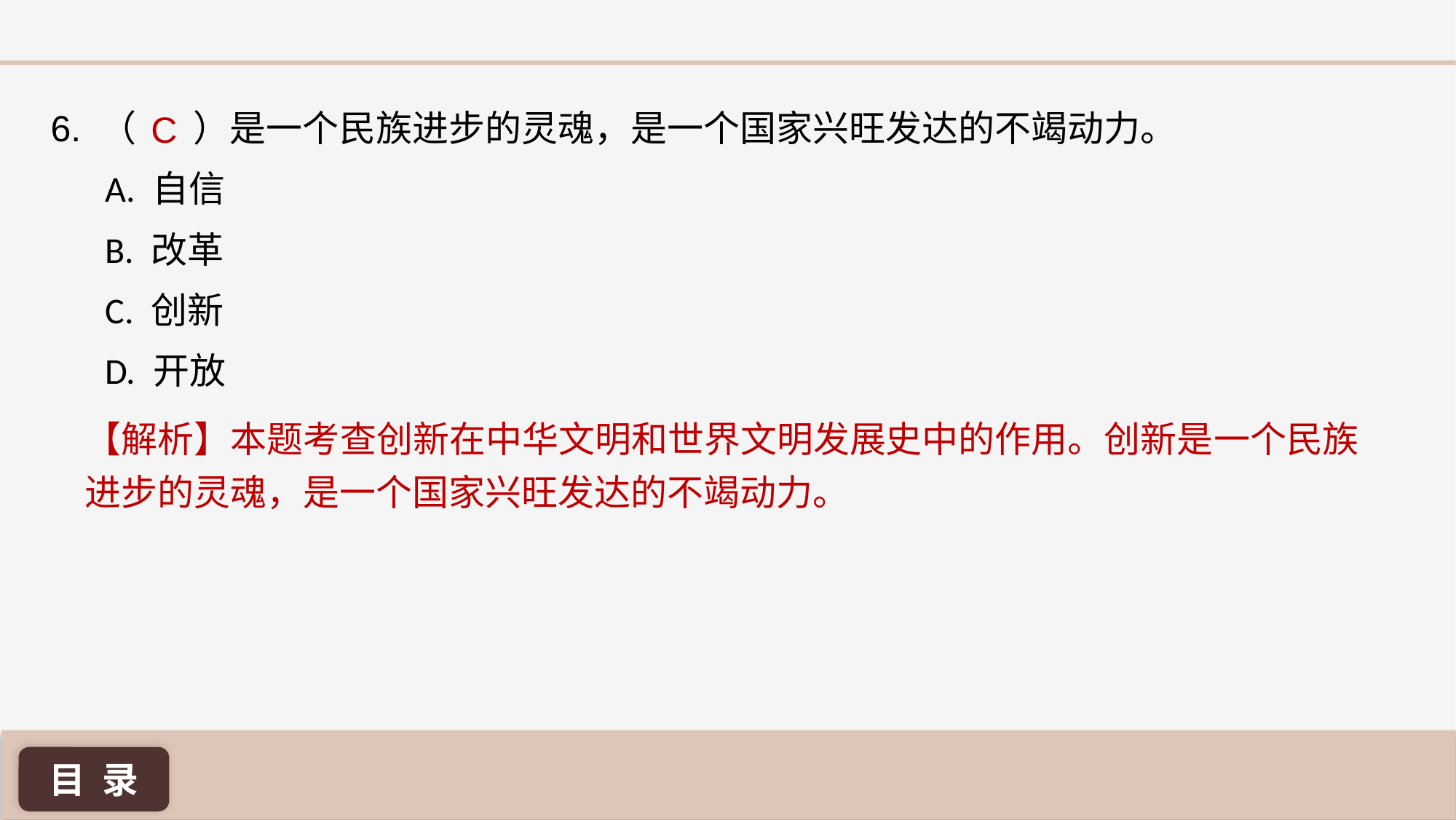

6. （       ）是一个民族进步的灵魂，是一个国家兴旺发达的不竭动力。
A. 自信
B. 改革
C. 创新
D. 开放
C
【解析】本题考查创新在中华文明和世界文明发展史中的作用。创新是一个民族进步的灵魂，是一个国家兴旺发达的不竭动力。